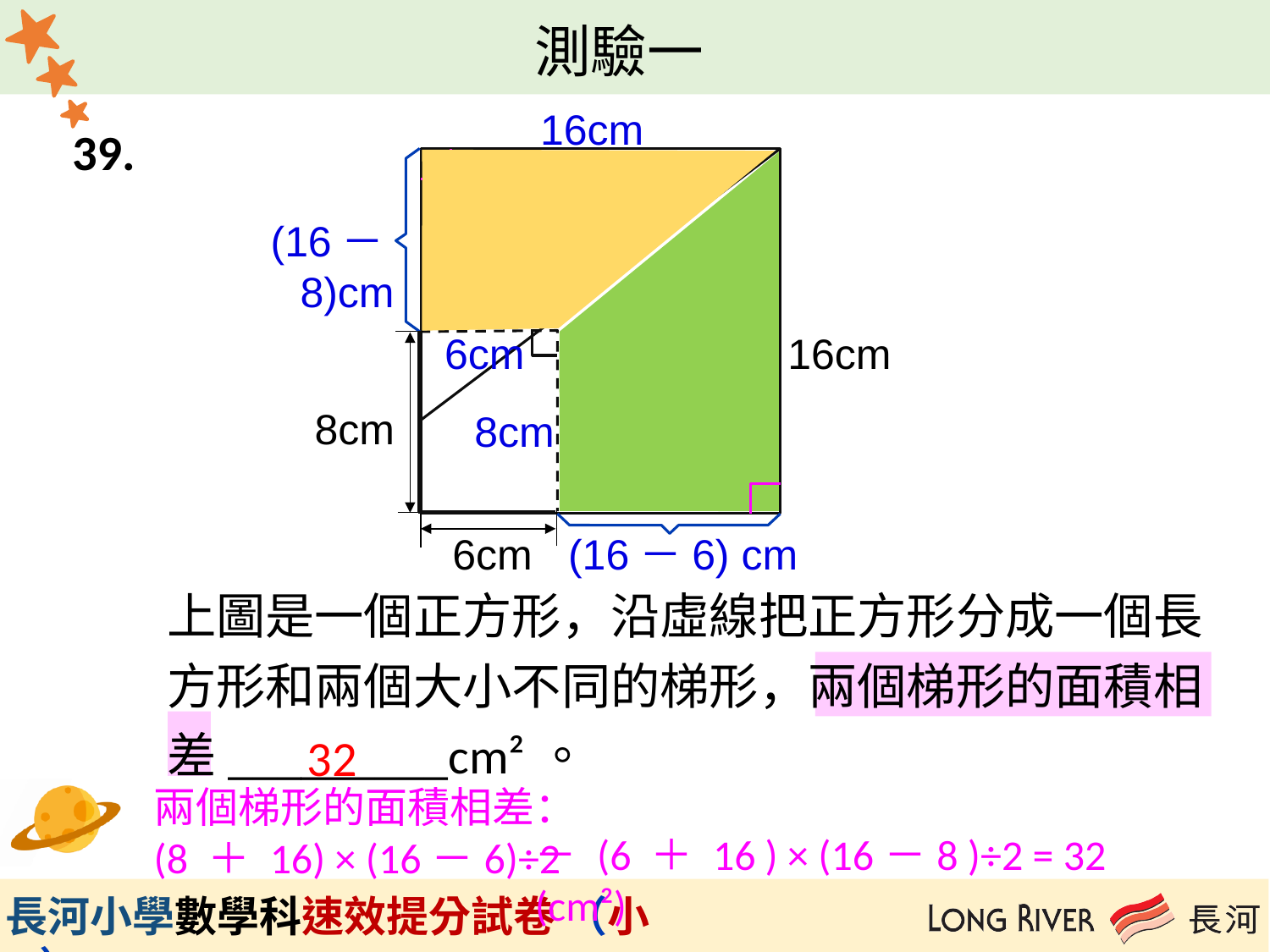

16cm
39.

(16－8)cm

6cm
16cm

8cm
8cm

6cm
(16－6) cm
上圖是一個正方形，沿虛線把正方形分成一個長
方形和兩個大小不同的梯形，兩個梯形的面積相
差_________cm²。

32
兩個梯形的面積相差：
(8 ＋ 16) × (16－6)÷2
－ (6 ＋ 16 ) × (16－8 )÷2 = 32 (cm²)